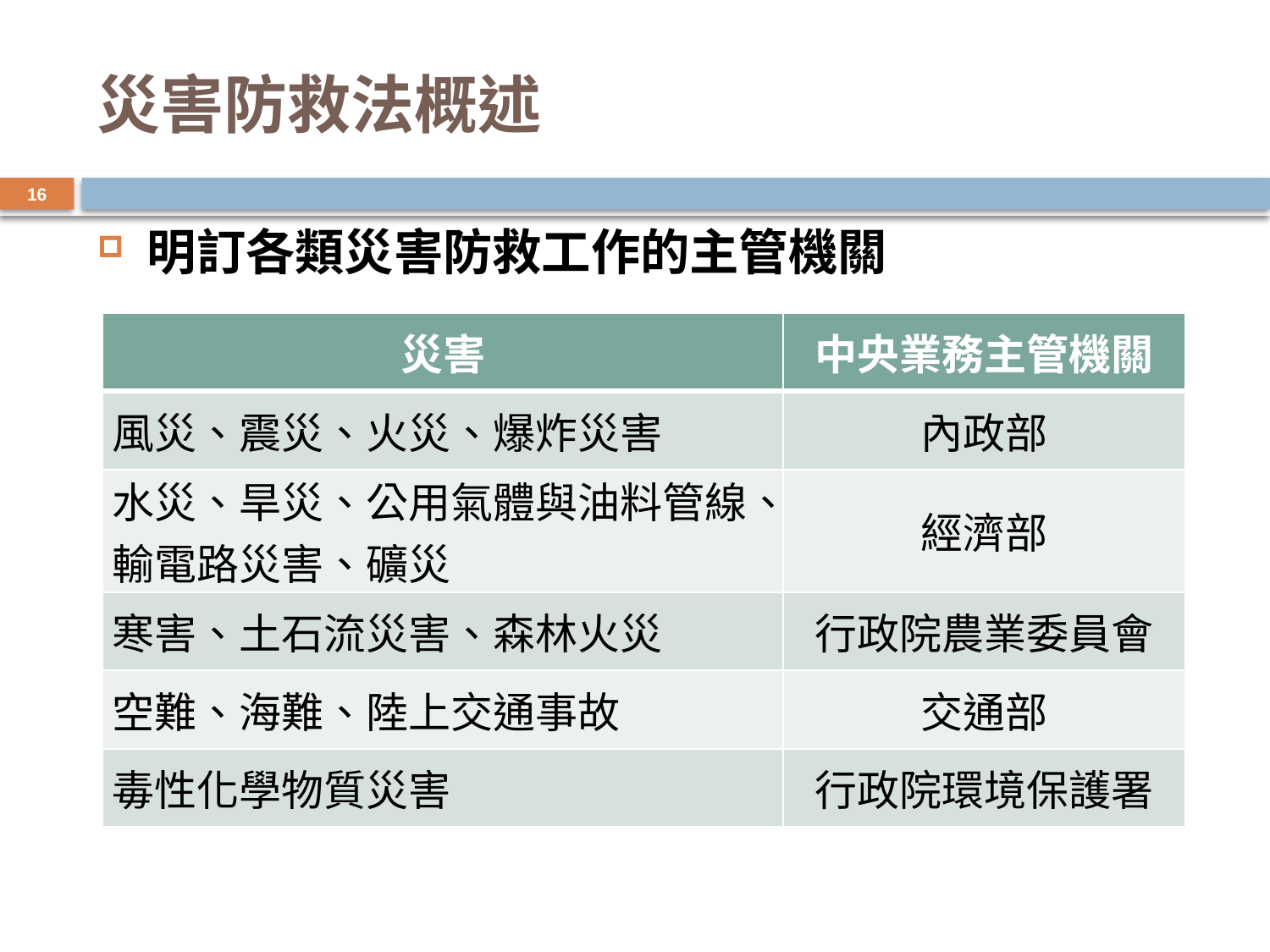

# 災害防救法概述
16
明訂各類災害防救工作的主管機關
| 災害 | 中央業務主管機關 |
| --- | --- |
| 風災、震災、火災、爆炸災害 | 內政部 |
| 水災、旱災、公用氣體與油料管線、輸電路災害、礦災 | 經濟部 |
| 寒害、土石流災害、森林火災 | 行政院農業委員會 |
| 空難、海難、陸上交通事故 | 交通部 |
| 毒性化學物質災害 | 行政院環境保護署 |